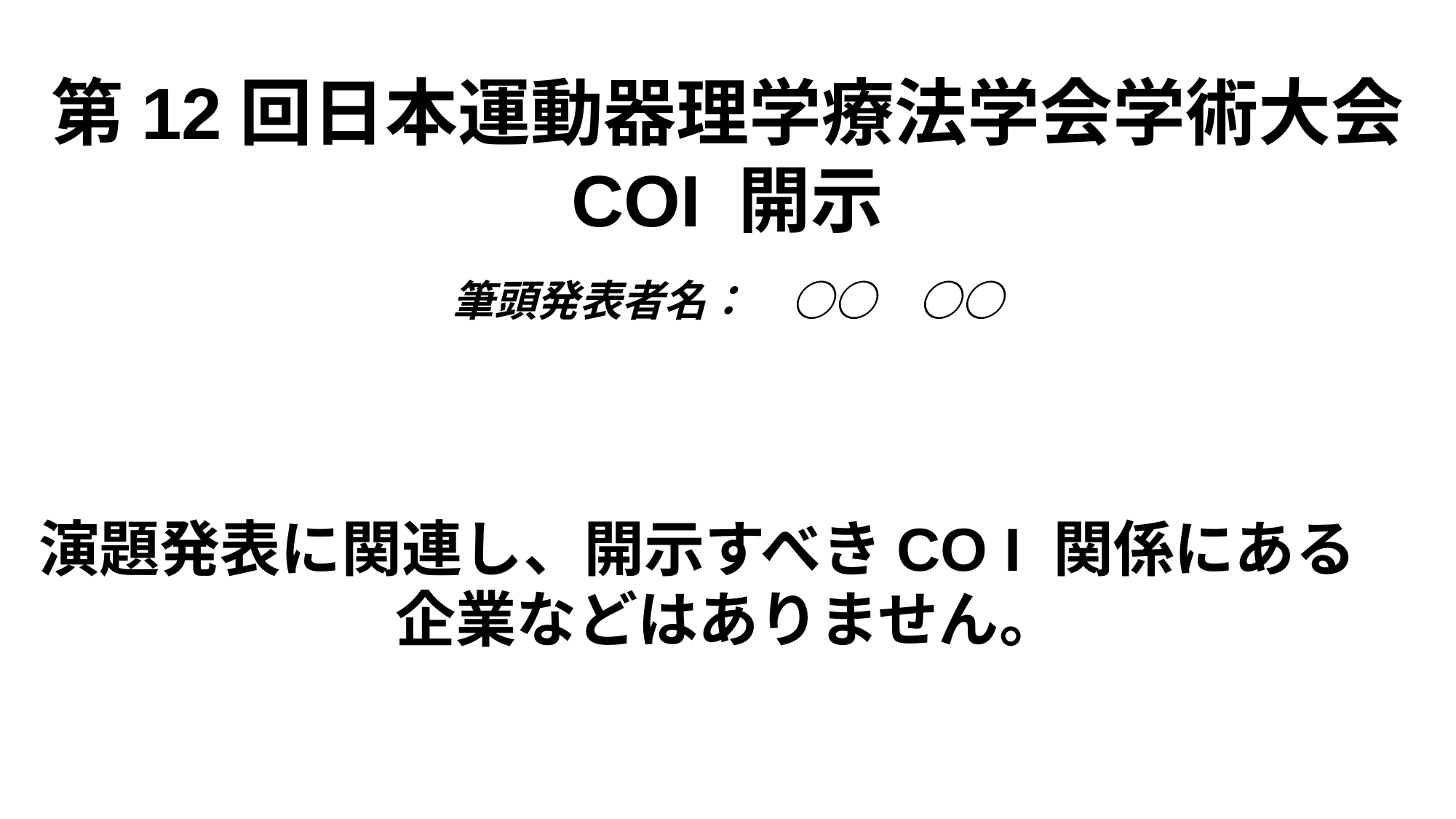

# 第12回日本運動器理学療法学会学術大会 COI 開示 　 筆頭発表者名：　○○　○○

演題発表に関連し、開示すべきCO I 関係にある
企業などはありません。